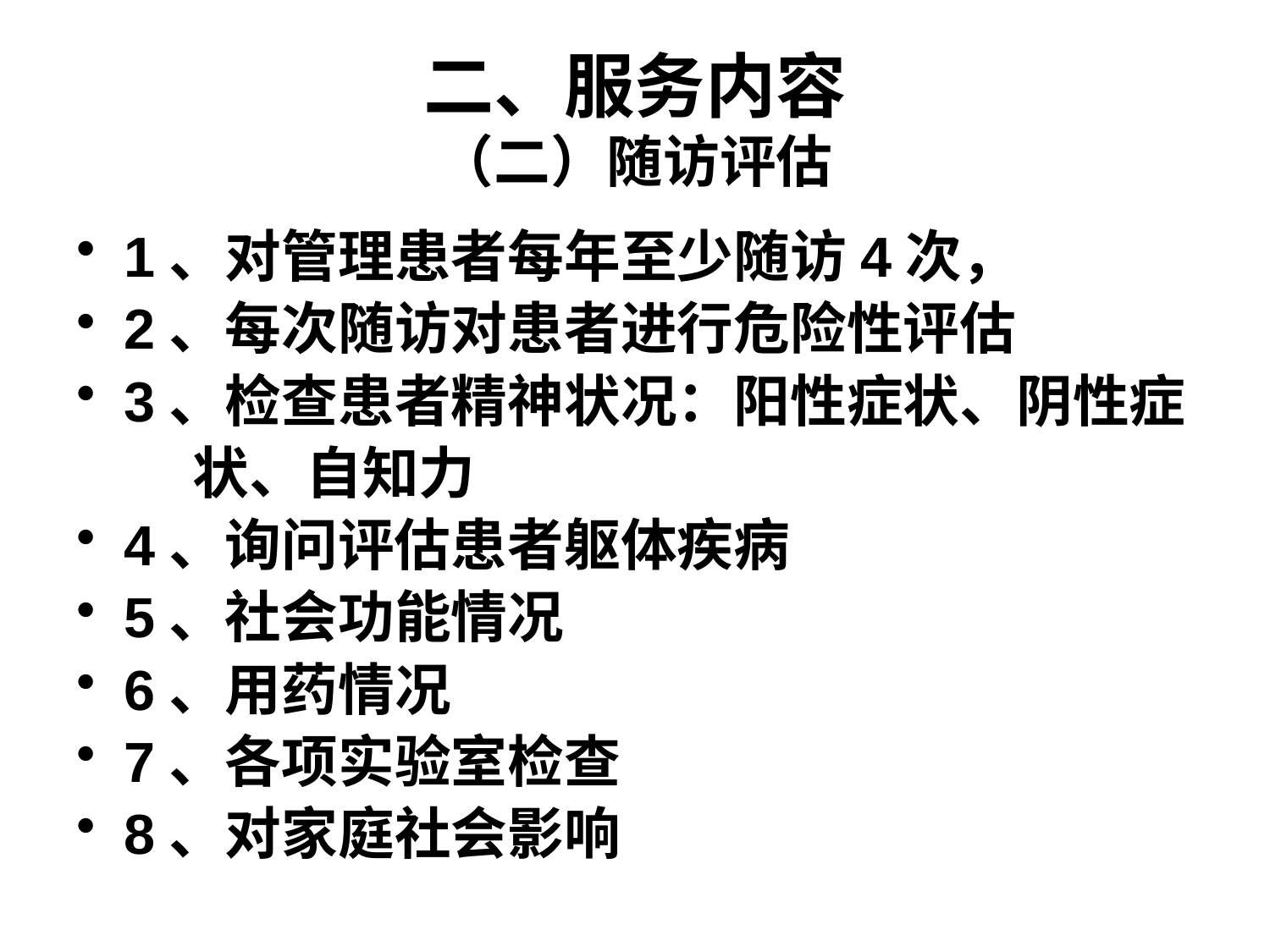

# 二、服务内容 （二）随访评估
1、对管理患者每年至少随访4次，
2、每次随访对患者进行危险性评估
3、检查患者精神状况：阳性症状、阴性症
        状、自知力
4、询问评估患者躯体疾病
5、社会功能情况
6、用药情况
7、各项实验室检查
8、对家庭社会影响